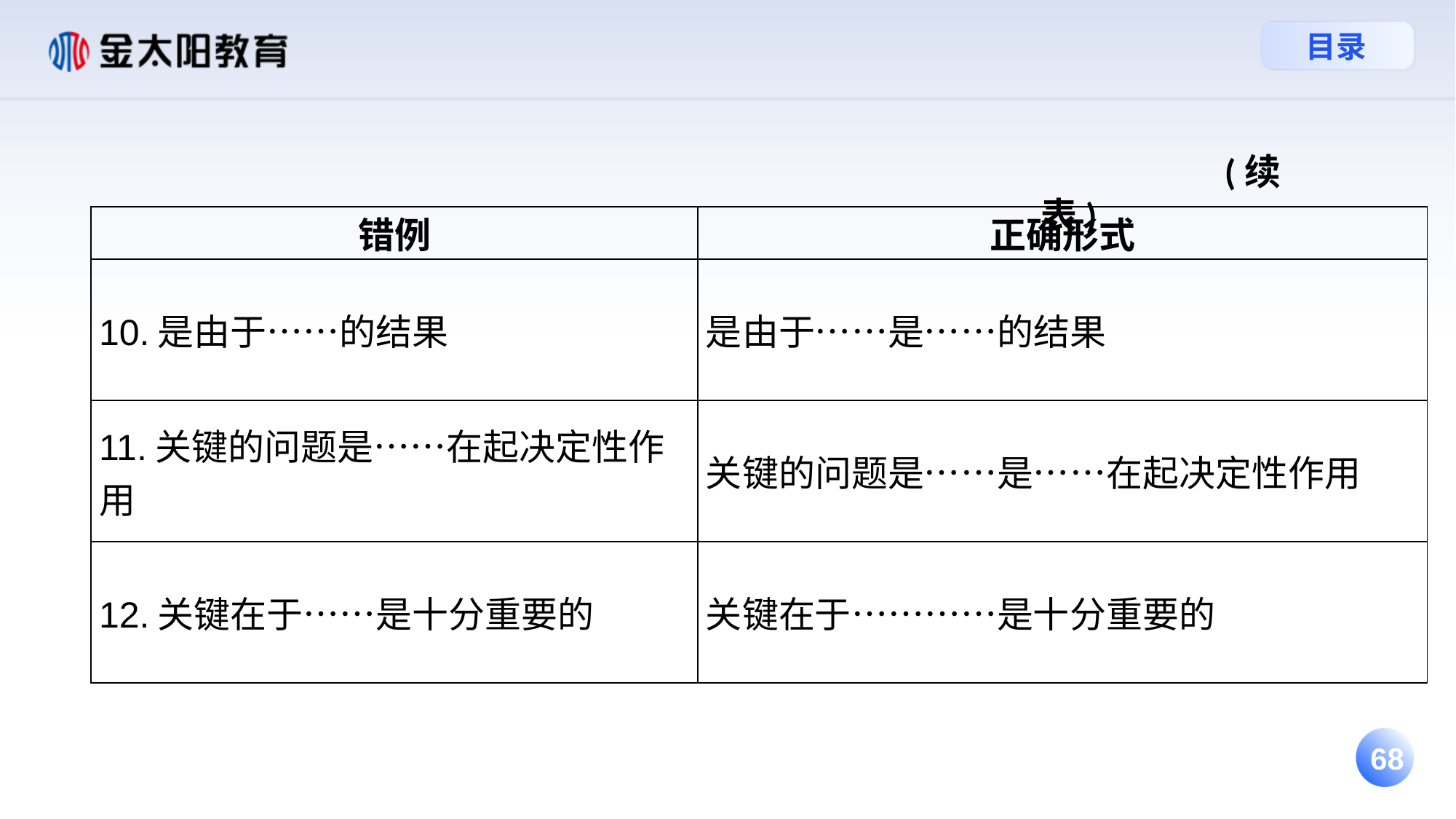

(续表)
| 错例 | 正确形式 |
| --- | --- |
| 10.是由于……的结果 | 是由于……是……的结果 |
| 11.关键的问题是……在起决定性作用 | 关键的问题是……是……在起决定性作用 |
| 12.关键在于……是十分重要的 | 关键在于…………是十分重要的 |